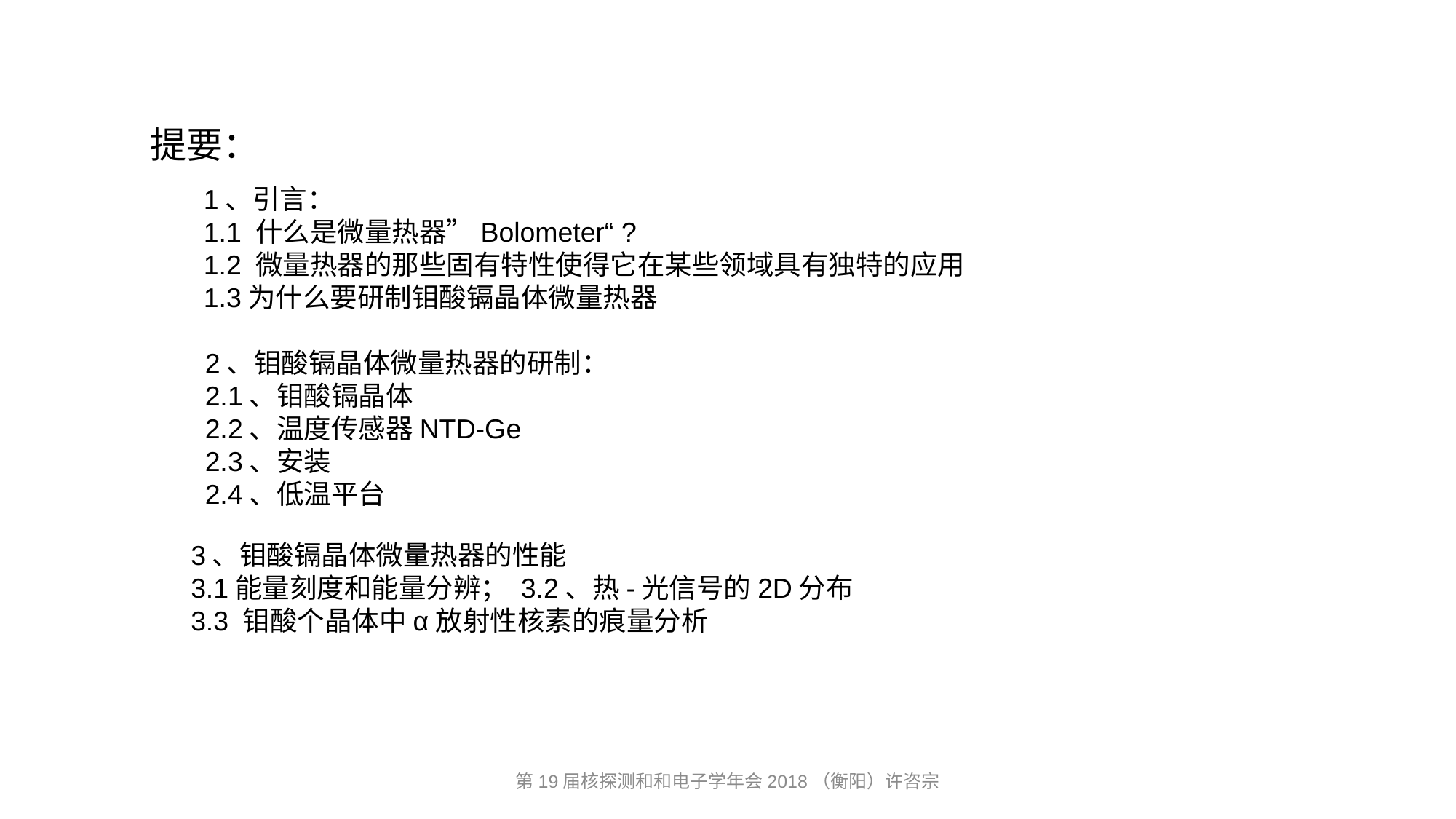

提要：
1、引言：
1.1 什么是微量热器”Bolometer“ ?
1.2 微量热器的那些固有特性使得它在某些领域具有独特的应用
1.3为什么要研制钼酸镉晶体微量热器
2、钼酸镉晶体微量热器的研制：
2.1、钼酸镉晶体
2.2、温度传感器NTD-Ge
2.3、安装
2.4、低温平台
3、钼酸镉晶体微量热器的性能
3.1能量刻度和能量分辨； 3.2、热-光信号的2D分布
3.3 钼酸个晶体中α放射性核素的痕量分析
第19届核探测和和电子学年会2018（衡阳）许咨宗